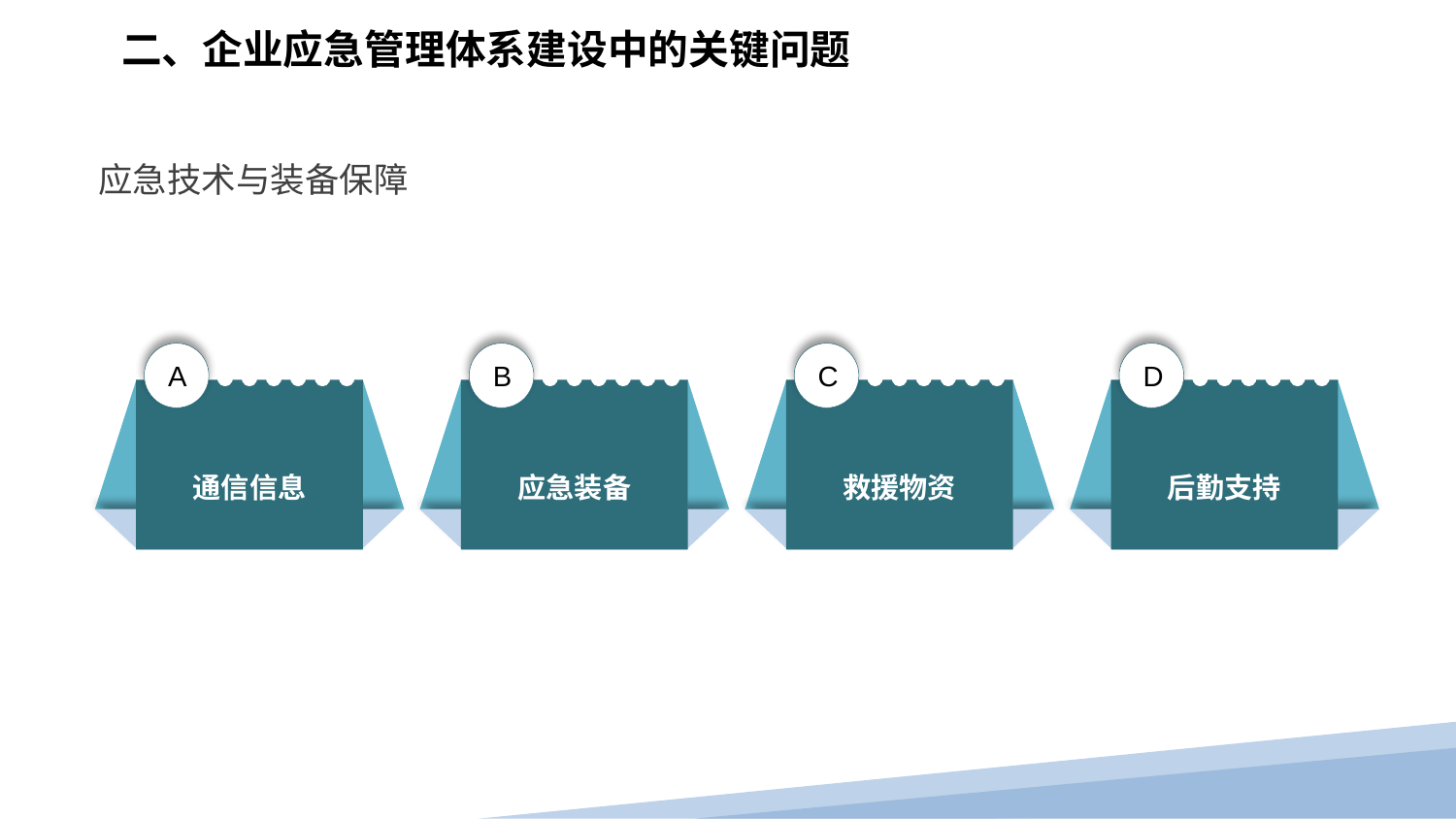

二、企业应急管理体系建设中的关键问题
应急技术与装备保障
A
B
C
D

通信信息

应急装备

救援物资

后勤支持